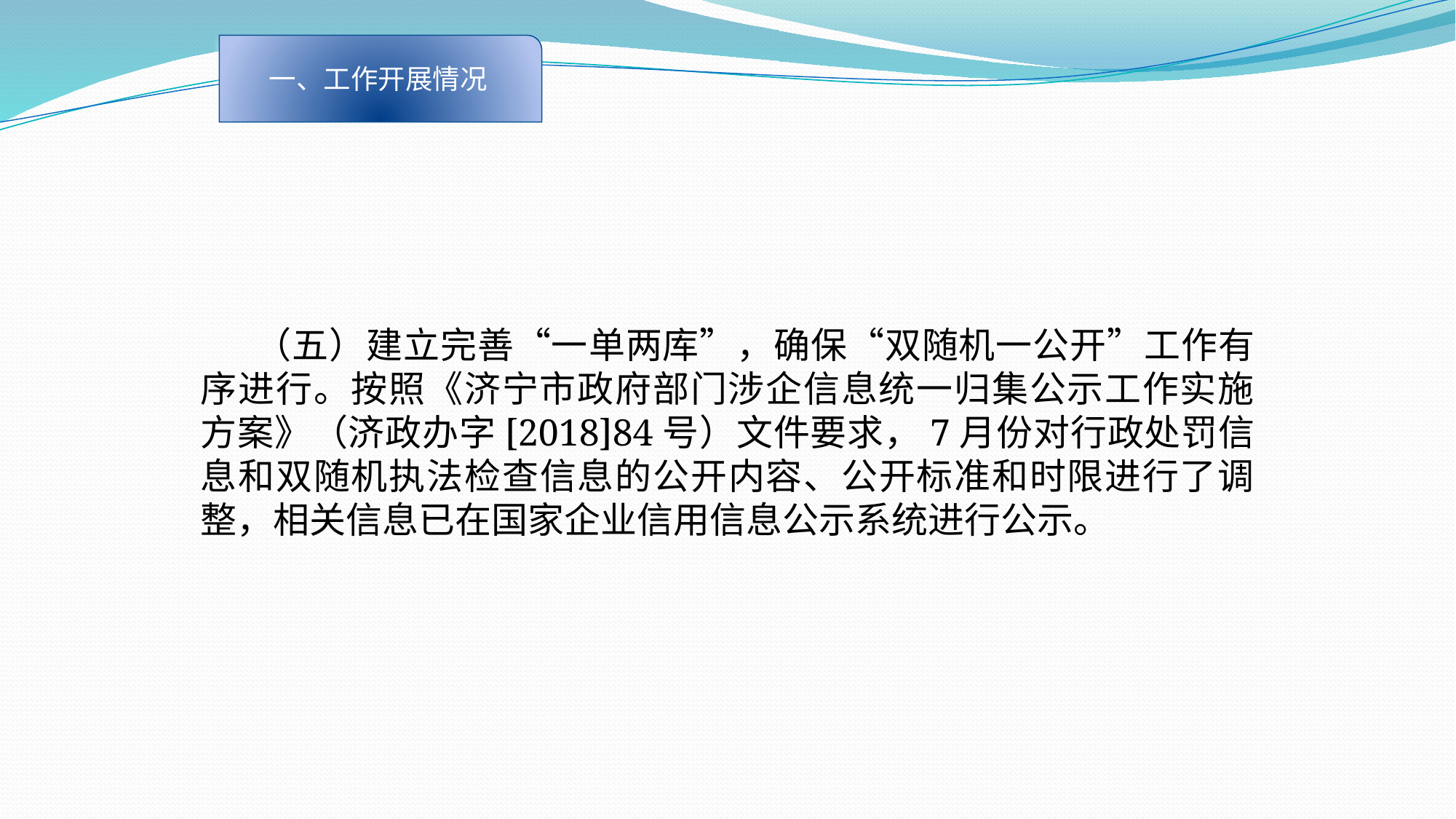

一、工作开展情况
（五）建立完善“一单两库”，确保“双随机一公开”工作有序进行。按照《济宁市政府部门涉企信息统一归集公示工作实施方案》（济政办字[2018]84号）文件要求，7月份对行政处罚信息和双随机执法检查信息的公开内容、公开标准和时限进行了调整，相关信息已在国家企业信用信息公示系统进行公示。